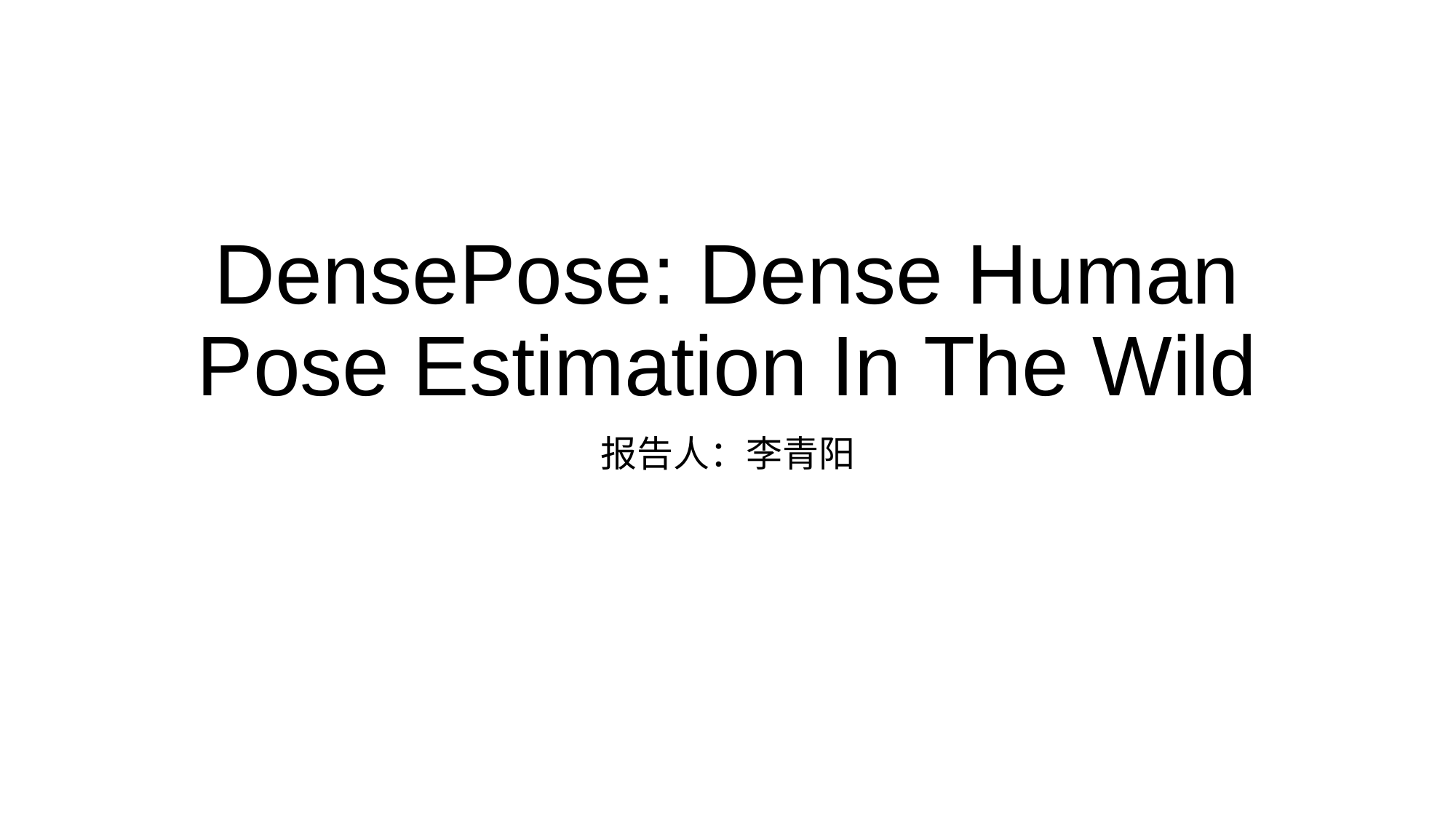

# DensePose: Dense Human Pose Estimation In The Wild
报告人：李青阳